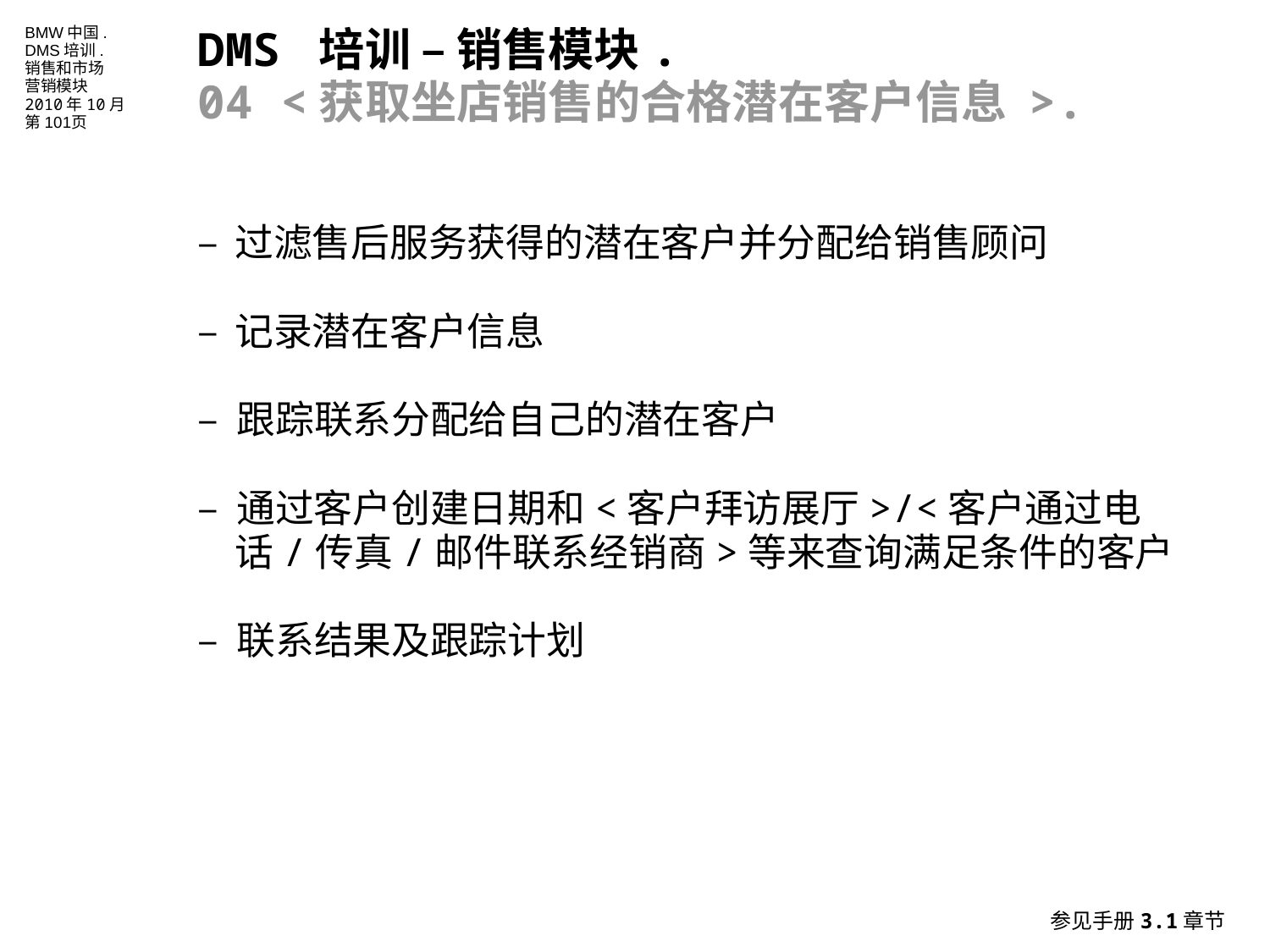

DMS 培训 – 销售模块.
04 <获取坐店销售的合格潜在客户信息 >.
–	过滤售后服务获得的潜在客户并分配给销售顾问

–	记录潜在客户信息

– 跟踪联系分配给自己的潜在客户

– 通过客户创建日期和<客户拜访展厅>/<客户通过电话/传真/邮件联系经销商>等来查询满足条件的客户

– 联系结果及跟踪计划

参见手册3.1章节